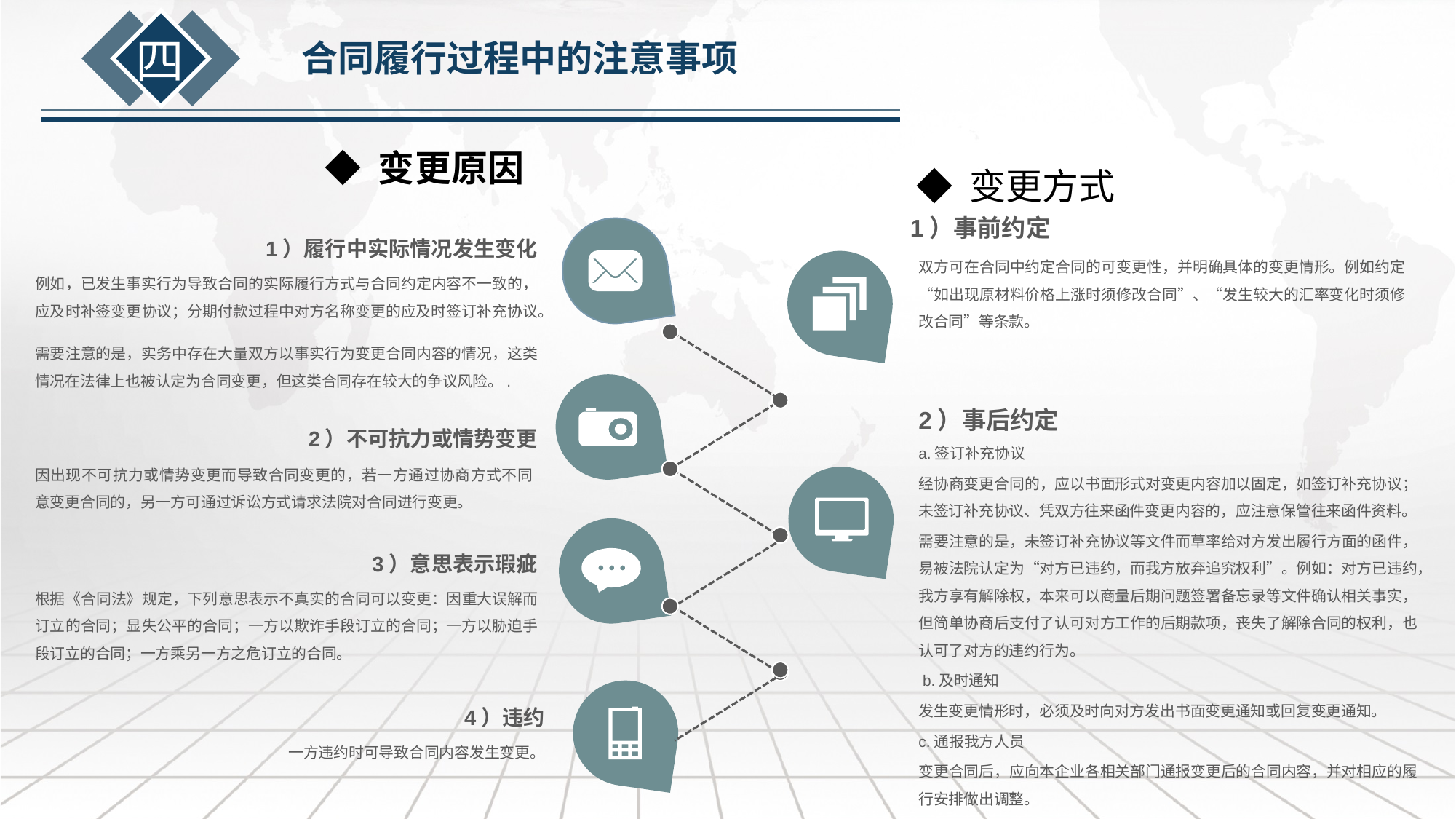

四
合同履行过程中的注意事项
◆ 变更原因
◆ 变更方式
1）事前约定

 1）履行中实际情况发生变化
双方可在合同中约定合同的可变更性，并明确具体的变更情形。例如约定“如出现原材料价格上涨时须修改合同”、“发生较大的汇率变化时须修改合同”等条款。

例如，已发生事实行为导致合同的实际履行方式与合同约定内容不一致的，应及时补签变更协议；分期付款过程中对方名称变更的应及时签订补充协议。
需要注意的是，实务中存在大量双方以事实行为变更合同内容的情况，这类情况在法律上也被认定为合同变更，但这类合同存在较大的争议风险。.

2）事后约定
2）不可抗力或情势变更
a.签订补充协议
经协商变更合同的，应以书面形式对变更内容加以固定，如签订补充协议；未签订补充协议、凭双方往来函件变更内容的，应注意保管往来函件资料。
需要注意的是，未签订补充协议等文件而草率给对方发出履行方面的函件，易被法院认定为“对方已违约，而我方放弃追究权利”。例如：对方已违约，我方享有解除权，本来可以商量后期问题签署备忘录等文件确认相关事实，但简单协商后支付了认可对方工作的后期款项，丧失了解除合同的权利，也认可了对方的违约行为。
 b.及时通知
发生变更情形时，必须及时向对方发出书面变更通知或回复变更通知。
c.通报我方人员
变更合同后，应向本企业各相关部门通报变更后的合同内容，并对相应的履行安排做出调整。
因出现不可抗力或情势变更而导致合同变更的，若一方通过协商方式不同意变更合同的，另一方可通过诉讼方式请求法院对合同进行变更。

3）意思表示瑕疵
根据《合同法》规定，下列意思表示不真实的合同可以变更：因重大误解而订立的合同；显失公平的合同；一方以欺诈手段订立的合同；一方以胁迫手段订立的合同；一方乘另一方之危订立的合同。

4）违约
一方违约时可导致合同内容发生变更。